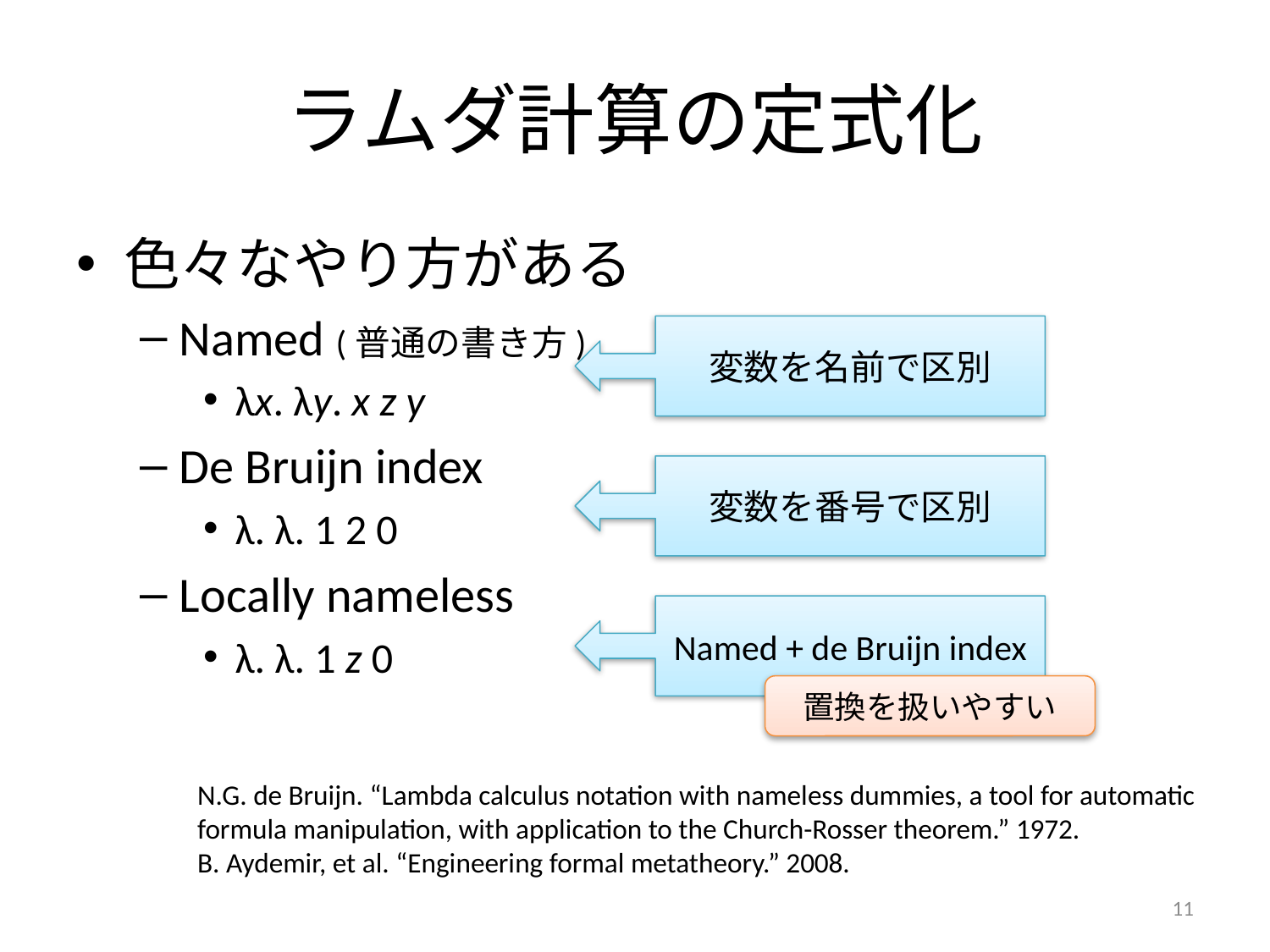

# ラムダ計算の定式化
色々なやり方がある
Named (普通の書き方)
λx. λy. x z y
De Bruijn index
λ. λ. 1 2 0
Locally nameless
λ. λ. 1 z 0
変数を名前で区別
変数を番号で区別
Named + de Bruijn index
置換を扱いやすい
N.G. de Bruijn. “Lambda calculus notation with nameless dummies, a tool for automatic formula manipulation, with application to the Church-Rosser theorem.” 1972.
B. Aydemir, et al. “Engineering formal metatheory.” 2008.
11